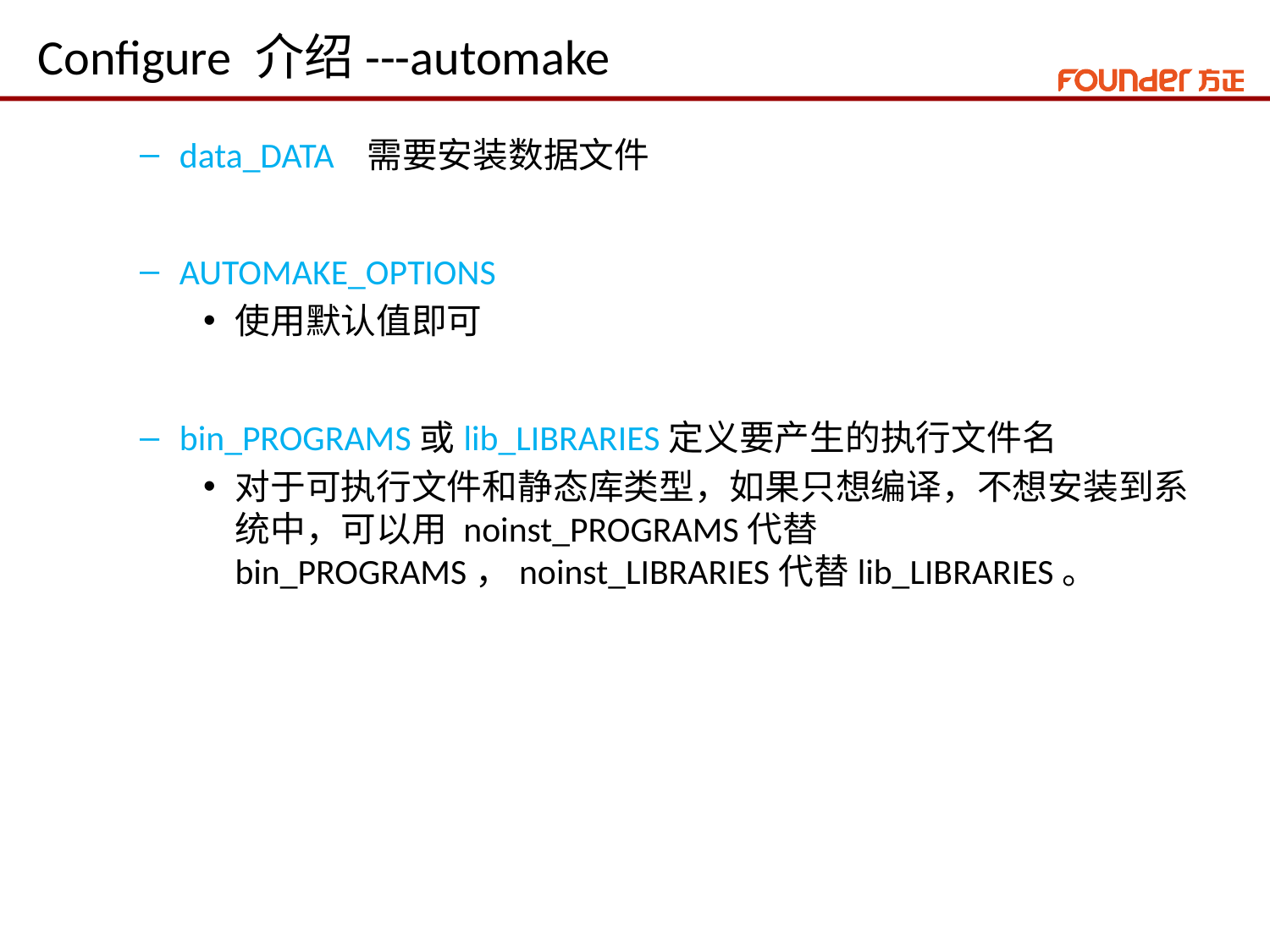

# Configure 介绍---automake
data_DATA   需要安装数据文件

AUTOMAKE_OPTIONS
使用默认值即可

bin_PROGRAMS或lib_LIBRARIES定义要产生的执行文件名
对于可执行文件和静态库类型，如果只想编译，不想安装到系统中，可以用 noinst_PROGRAMS代替bin_PROGRAMS，noinst_LIBRARIES代替lib_LIBRARIES。